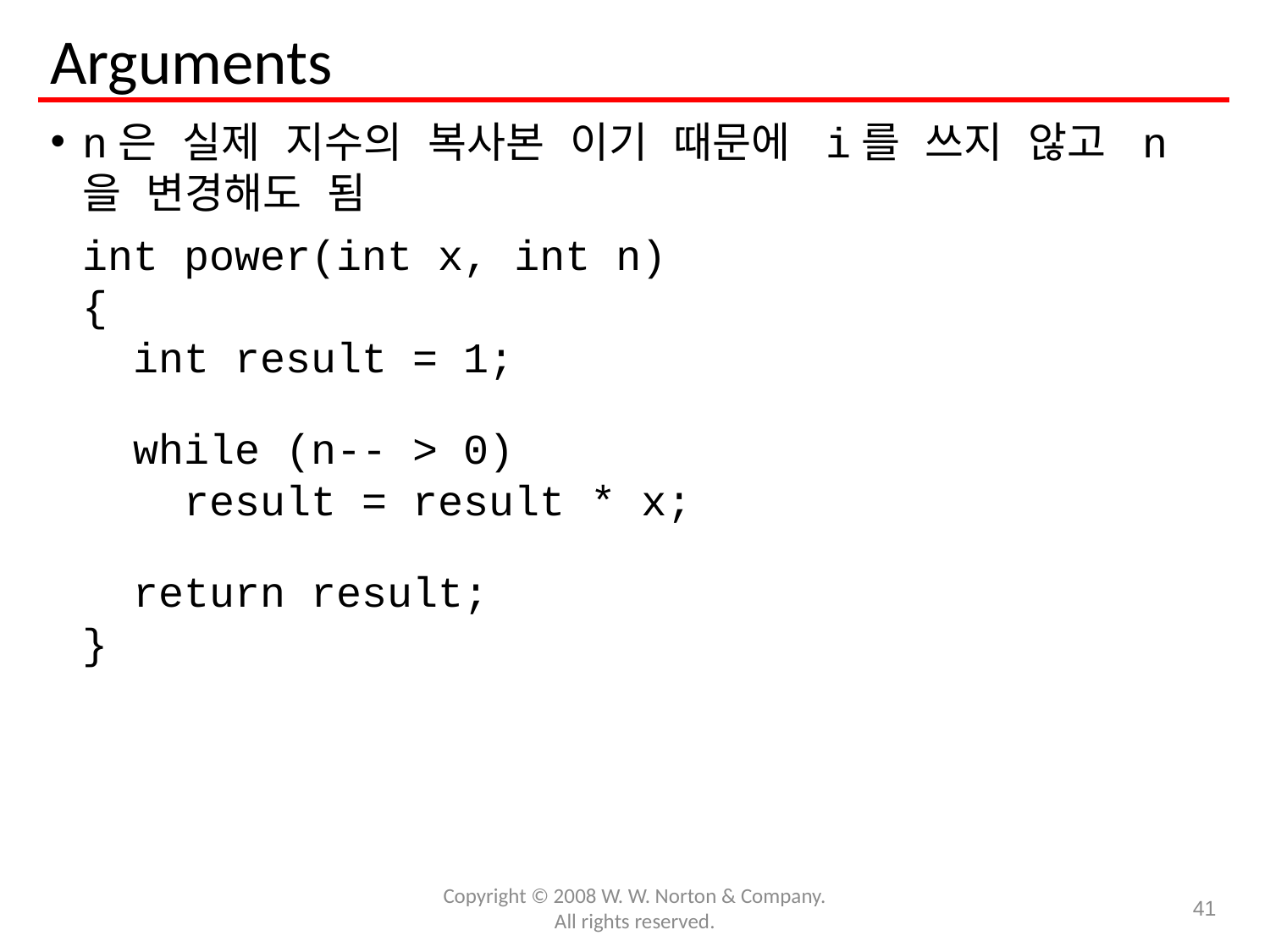

# Arguments
n은 실제 지수의 복사본 이기 때문에 i를 쓰지 않고 n을 변경해도 됨
	int power(int x, int n)
	{
	  int result = 1;

	  while (n-- > 0)
	    result = result * x;

	  return result;
	}
Copyright © 2008 W. W. Norton & Company.
All rights reserved.
41